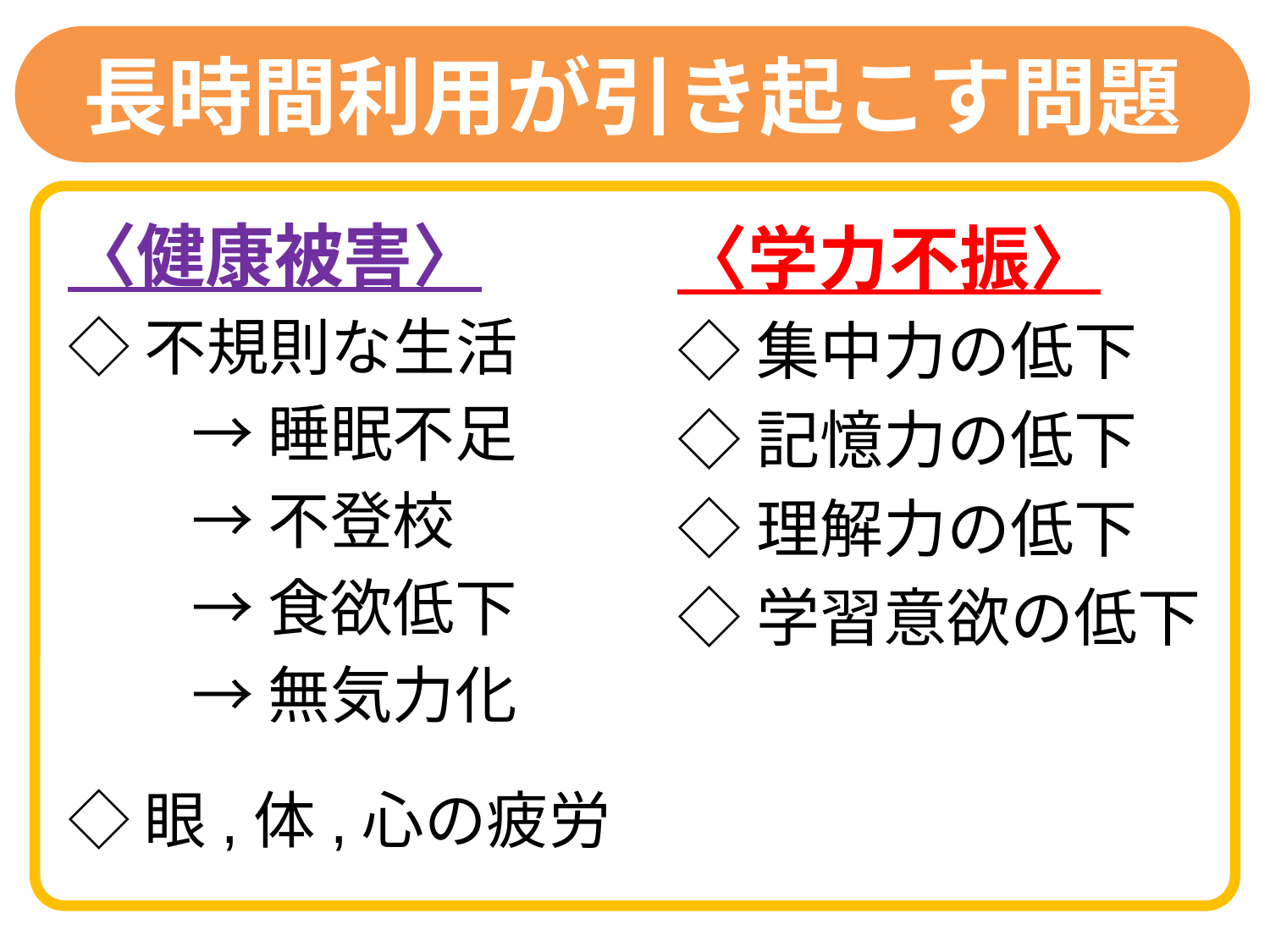

長時間利用が引き起こす問題

〈健康被害〉
◇不規則な生活
　　→ 睡眠不足
　　→ 不登校
　　→ 食欲低下
　　→ 無気力化

◇眼,体,心の疲労
〈学力不振〉
◇集中力の低下
◇記憶力の低下
◇理解力の低下
◇学習意欲の低下